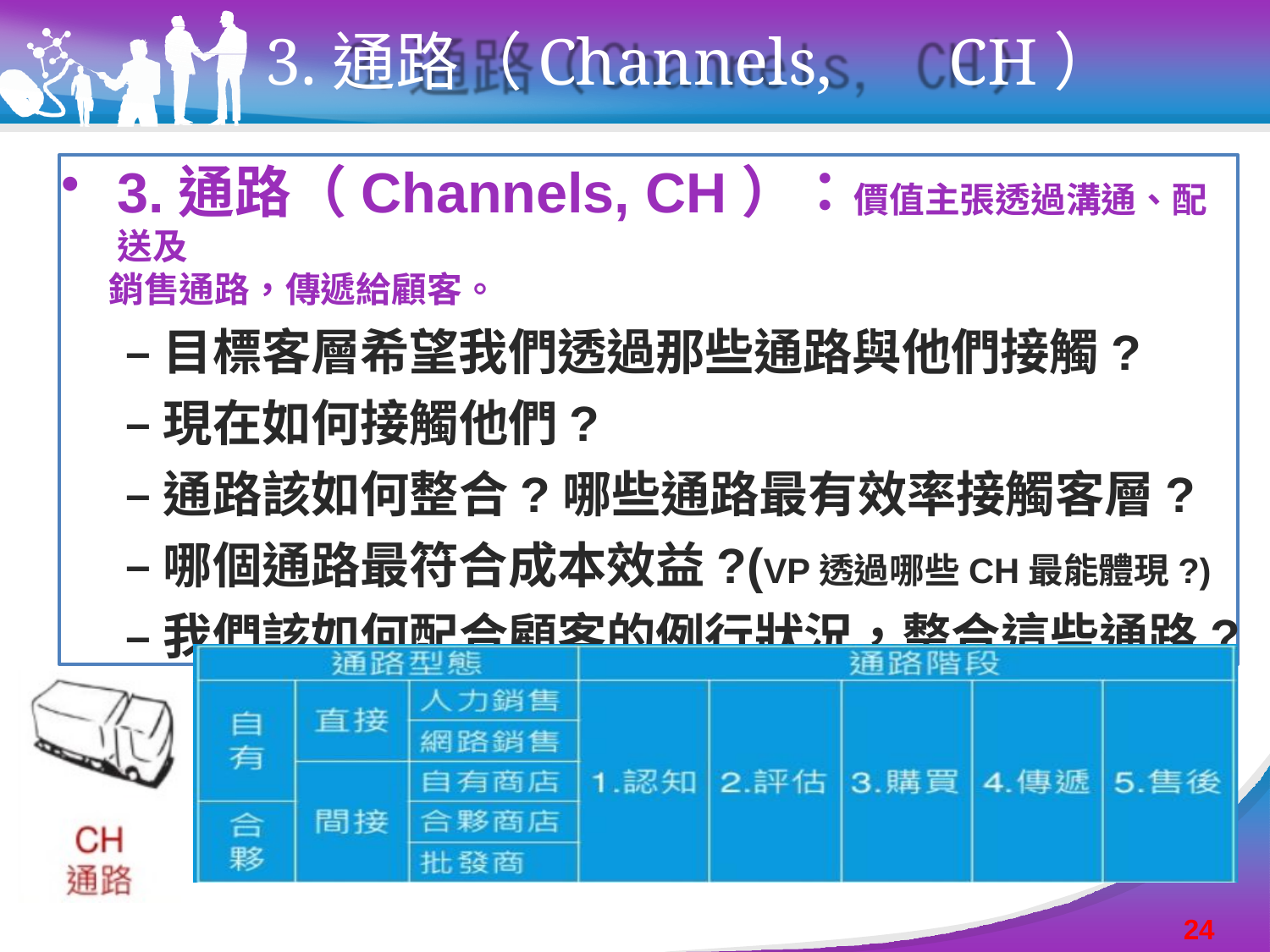

# 3.通路（Channels,	CH）

3.通路（Channels, CH）：價值主張透過溝通、配送及
銷售通路，傳遞給顧客。
–目標客層希望我們透過那些通路與他們接觸?
–現在如何接觸他們?
–通路該如何整合?哪些通路最有效率接觸客層?
–哪個通路最符合成本效益?(VP透過哪些CH最能體現?)
–我們該如何配合顧客的例行狀況，整合這些通路?

24